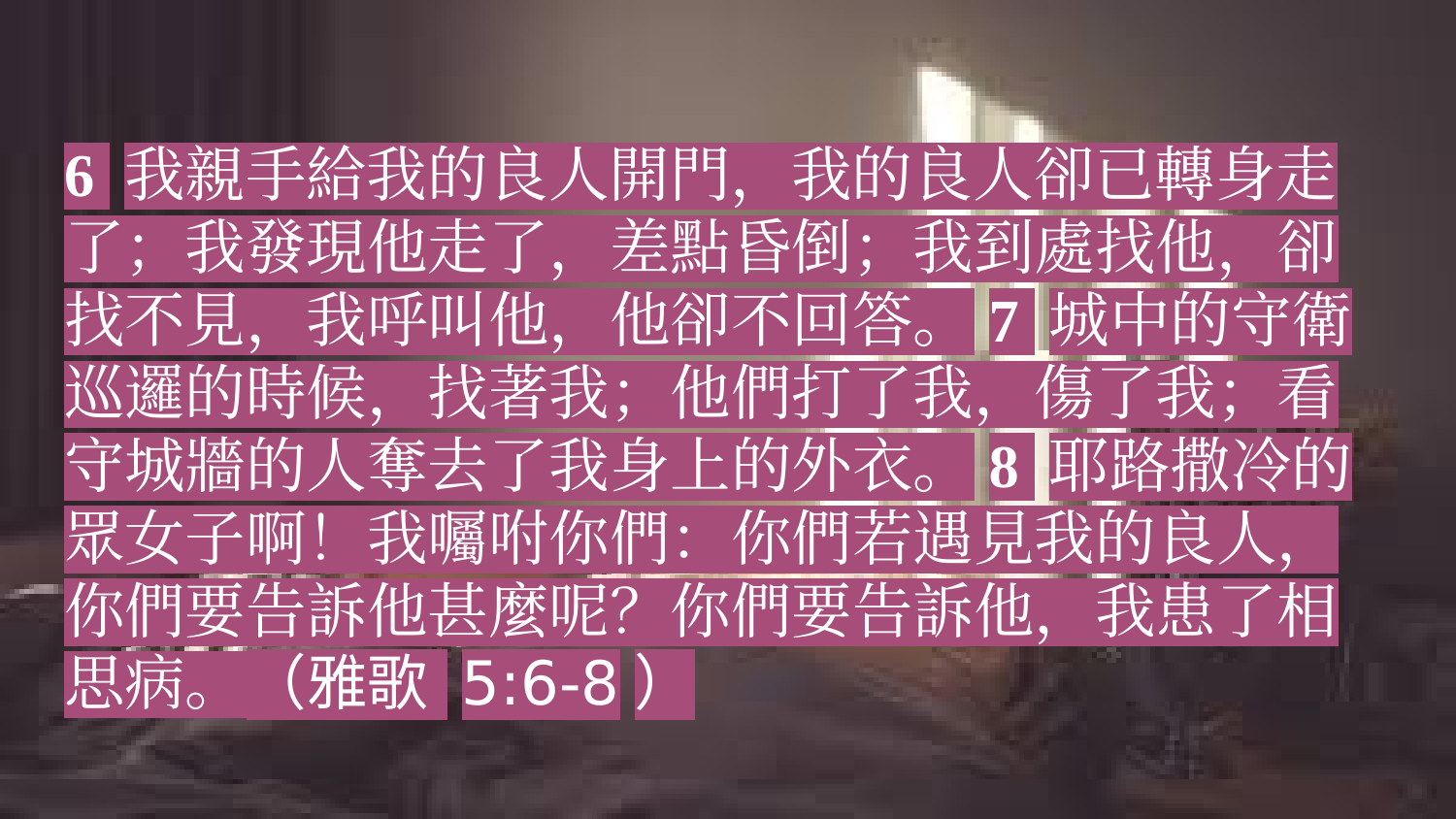

6 我親手給我的良人開門，我的良人卻已轉身走了；我發現他走了，差點昏倒；我到處找他，卻找不見，我呼叫他，他卻不回答。7 城中的守衛巡邏的時候，找著我；他們打了我，傷了我；看守城牆的人奪去了我身上的外衣。8 耶路撒冷的眾女子啊！我囑咐你們：你們若遇見我的良人，你們要告訴他甚麼呢？你們要告訴他，我患了相思病。（雅歌 5:6-8）